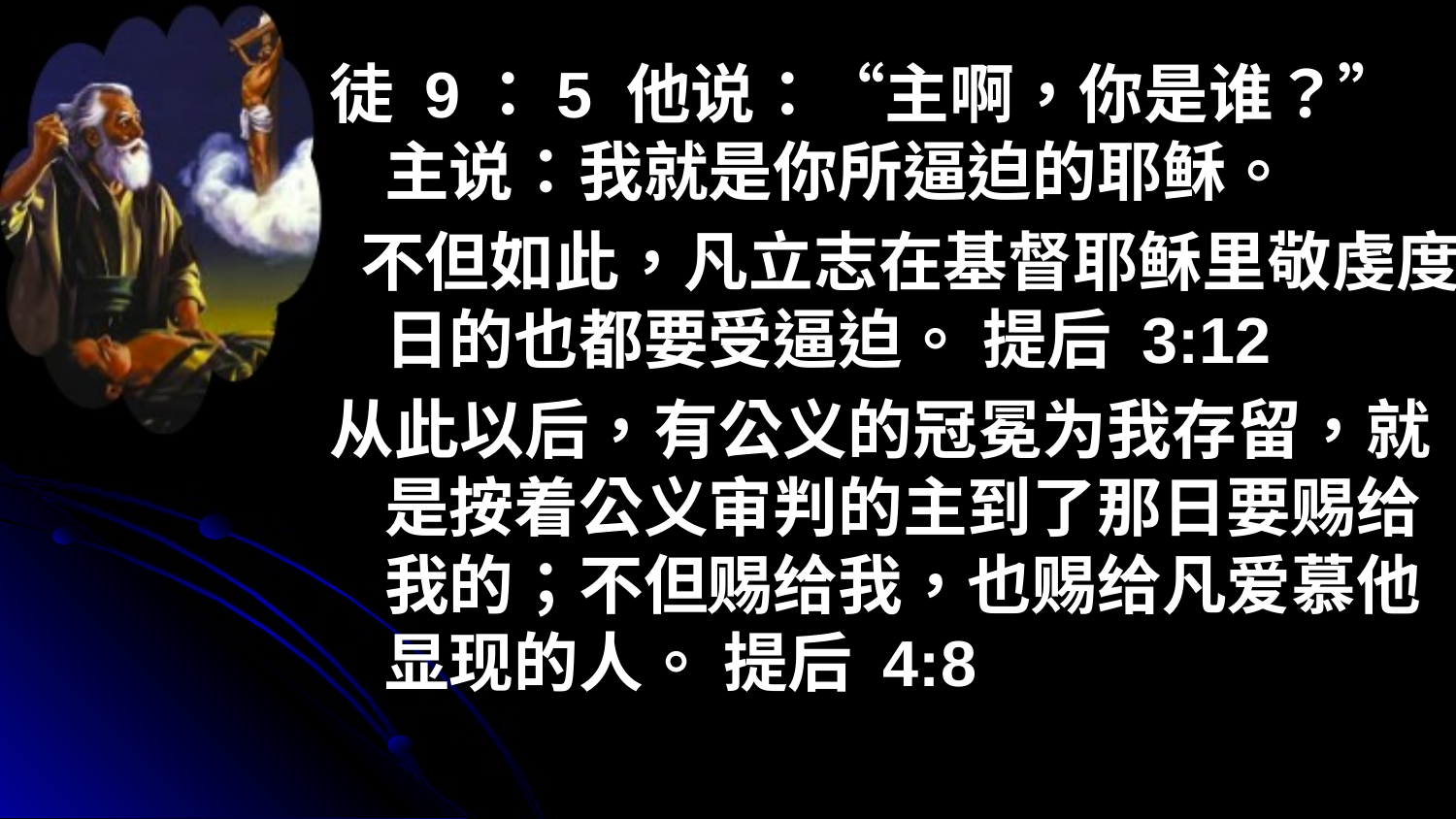

徒 9：5 他说：“主啊，你是谁？”主说：我就是你所逼迫的耶稣。
 不但如此，凡立志在基督耶稣里敬虔度日的也都要受逼迫。 提后 3:12
从此以后，有公义的冠冕为我存留，就是按着公义审判的主到了那日要赐给我的；不但赐给我，也赐给凡爱慕他显现的人。 提后 4:8